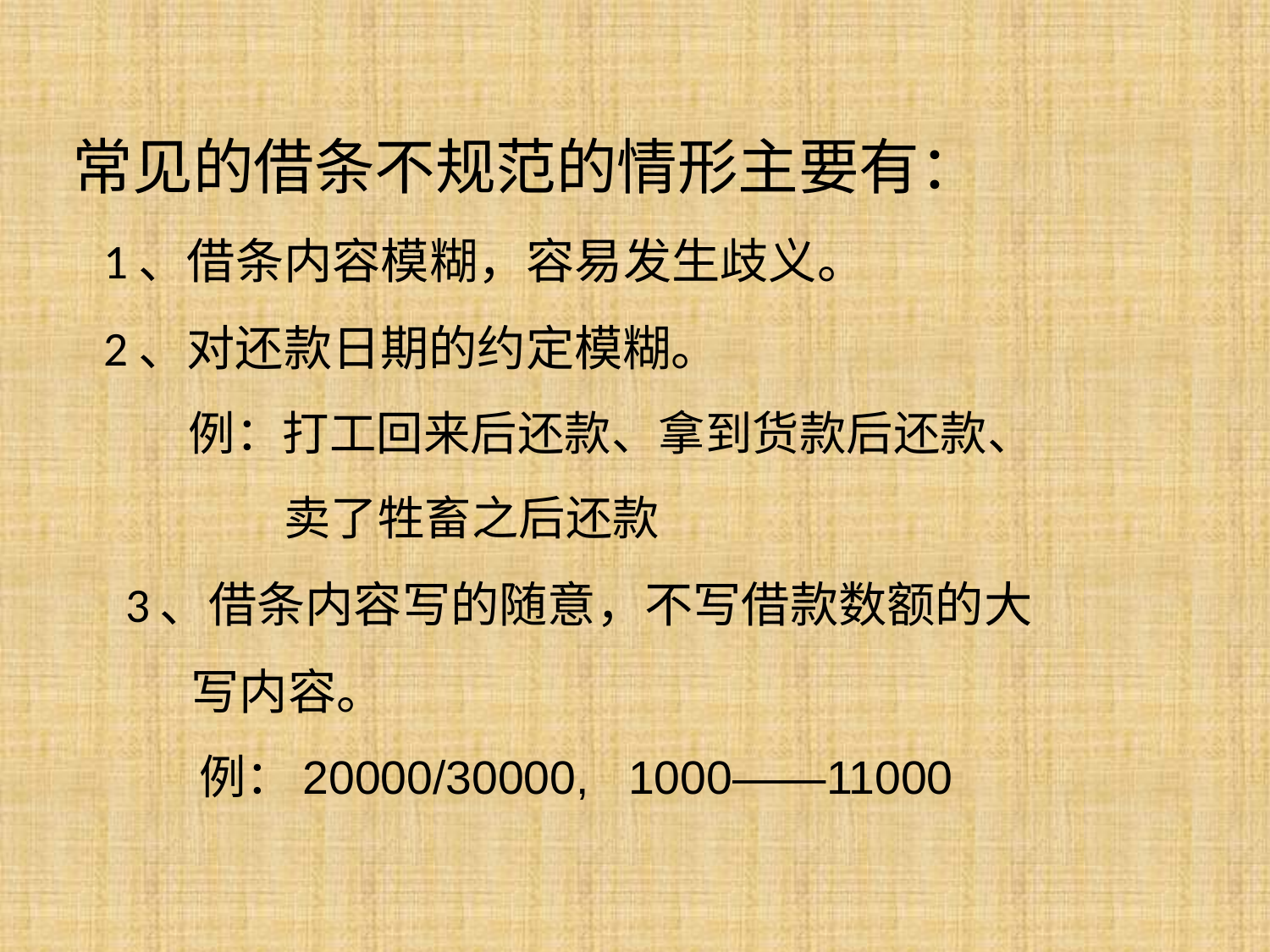

# 常见的借条不规范的情形主要有： 1、借条内容模糊，容易发生歧义。 2、对还款日期的约定模糊。 例：打工回来后还款、拿到货款后还款、 卖了牲畜之后还款 3、借条内容写的随意，不写借款数额的大 写内容。 例：20000/30000,   1000——11000